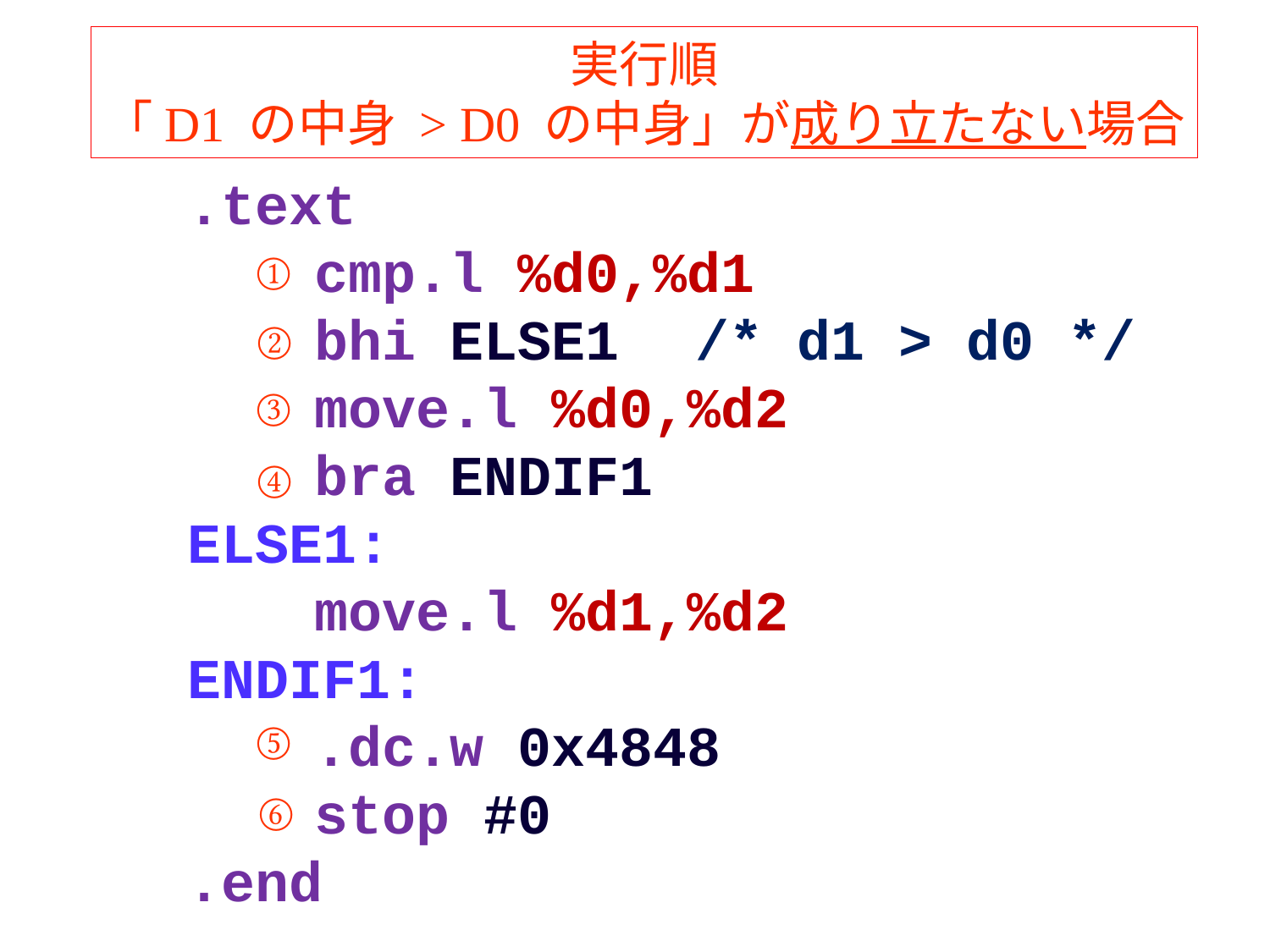

実行順
「D1 の中身 > D0 の中身」が成り立たない場合
.text
	cmp.l %d0,%d1
	bhi ELSE1	/* d1 > d0 */
	move.l %d0,%d2
	bra ENDIF1
ELSE1:
	move.l %d1,%d2
ENDIF1:
	.dc.w 0x4848
	stop #0
.end
①
②
③
④
⑤
⑥